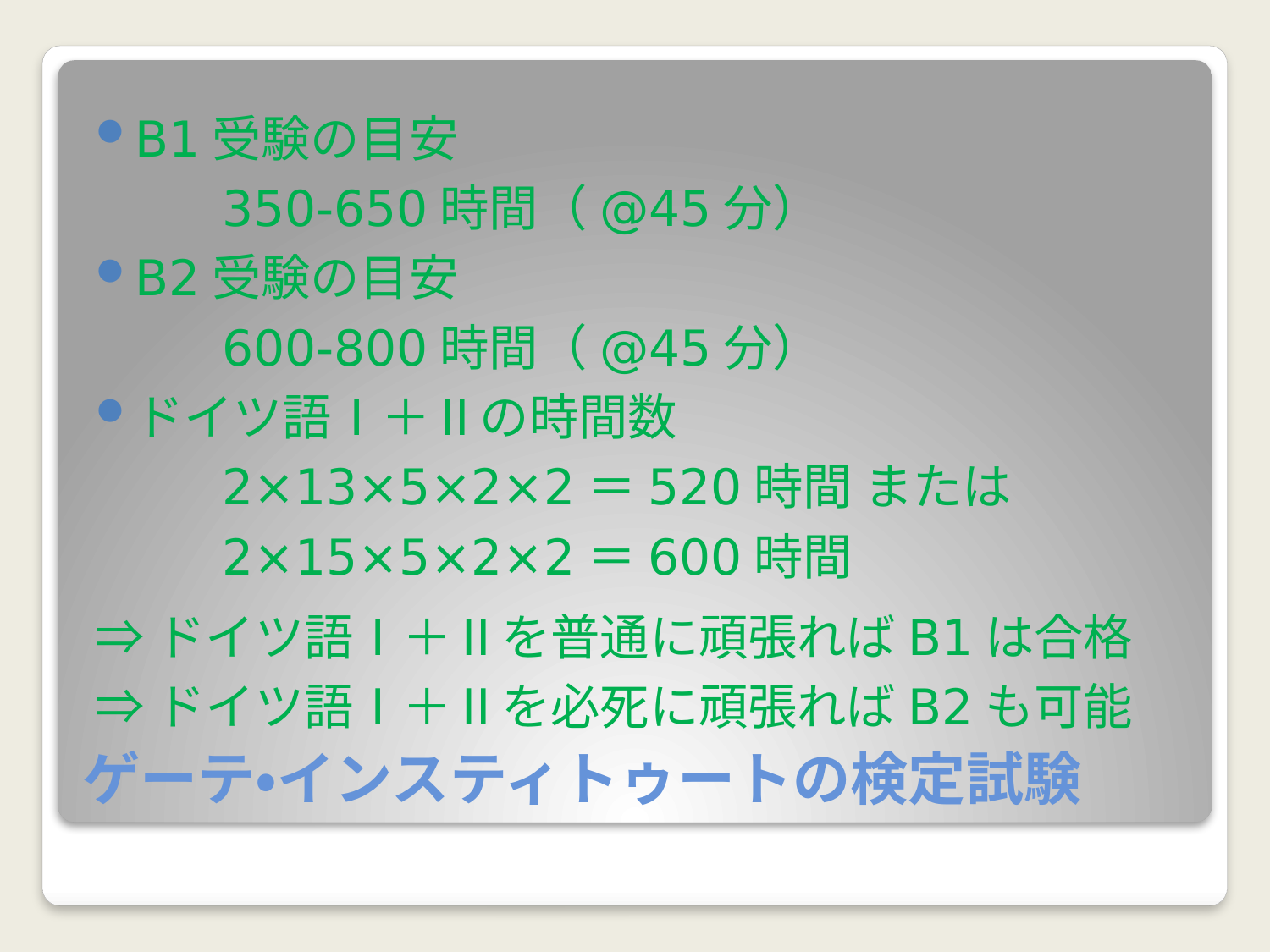

B1受験の目安
	350-650時間（@45分）
B2受験の目安
	600-800時間（@45分）
ドイツ語Ⅰ＋Ⅱの時間数
	2×13×5×2×2＝520時間 または
	2×15×5×2×2＝600時間
⇒ドイツ語Ⅰ＋Ⅱを普通に頑張ればB1は合格
⇒ドイツ語Ⅰ＋Ⅱを必死に頑張ればB2も可能
# ゲーテ・インスティトゥートの検定試験